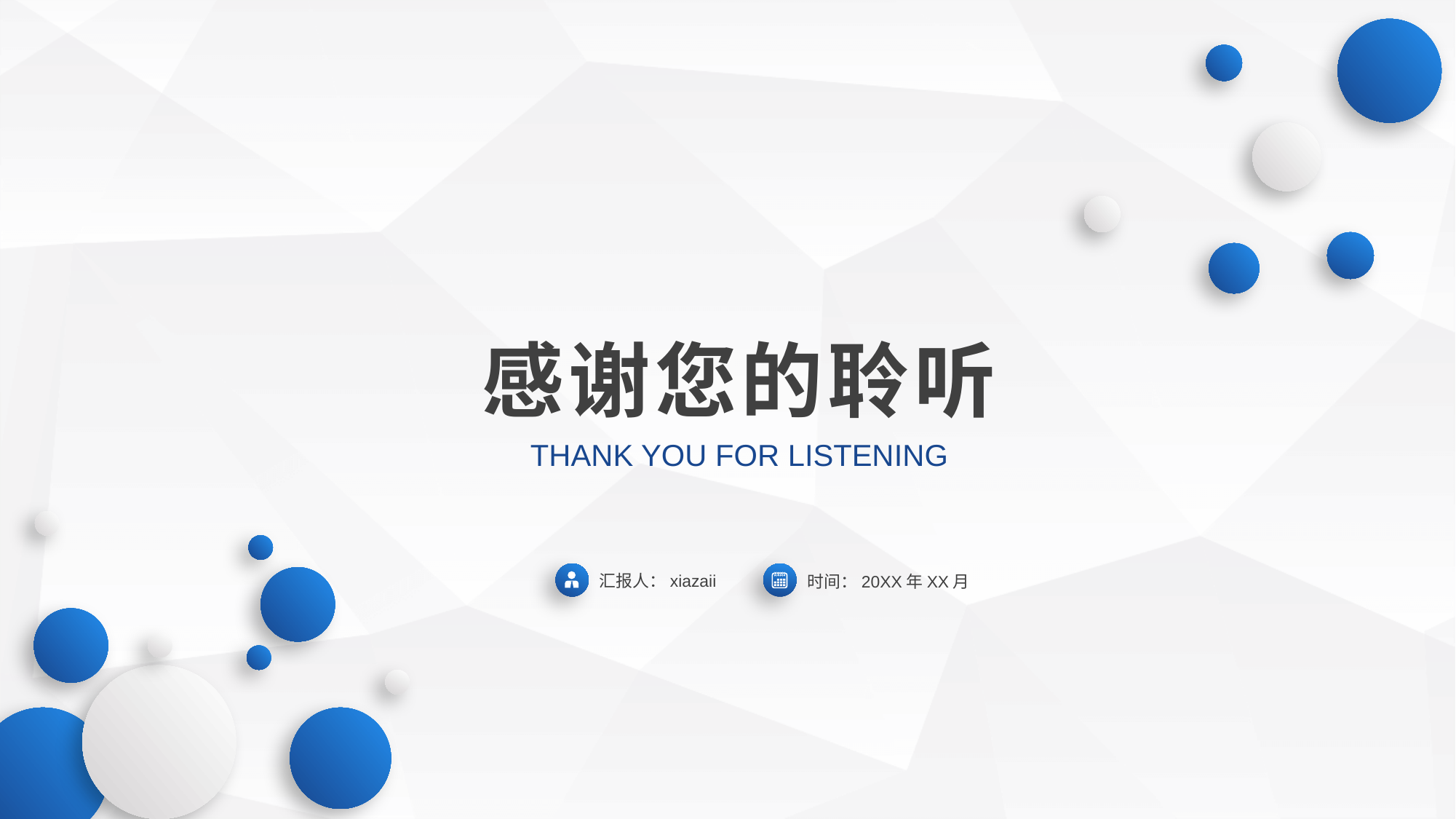

感谢您的聆听
THANK YOU FOR LISTENING

汇报人：xiazaii

时间：20XX年XX月